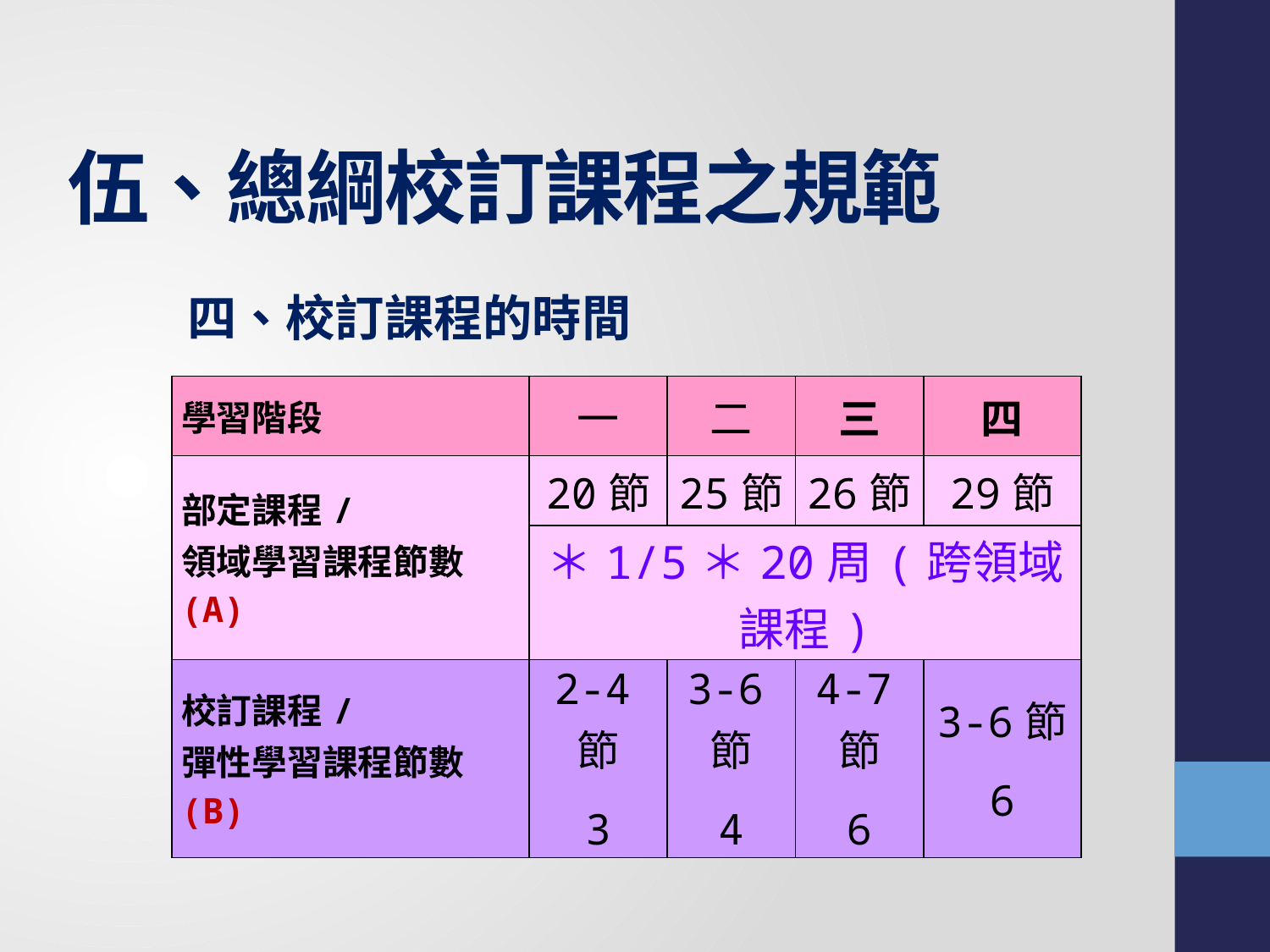

# 伍、總綱校訂課程之規範
四、校訂課程的時間
| 學習階段 | 一 | 二 | 三 | 四 |
| --- | --- | --- | --- | --- |
| 部定課程/ 領域學習課程節數(A) | 20節 | 25節 | 26節 | 29節 |
|  | ＊1/5＊20周(跨領域課程) |  |  |  |
| 校訂課程/ 彈性學習課程節數(B) | 2-4節 3 | 3-6節 4 | 4-7節 6 | 3-6節 6 |